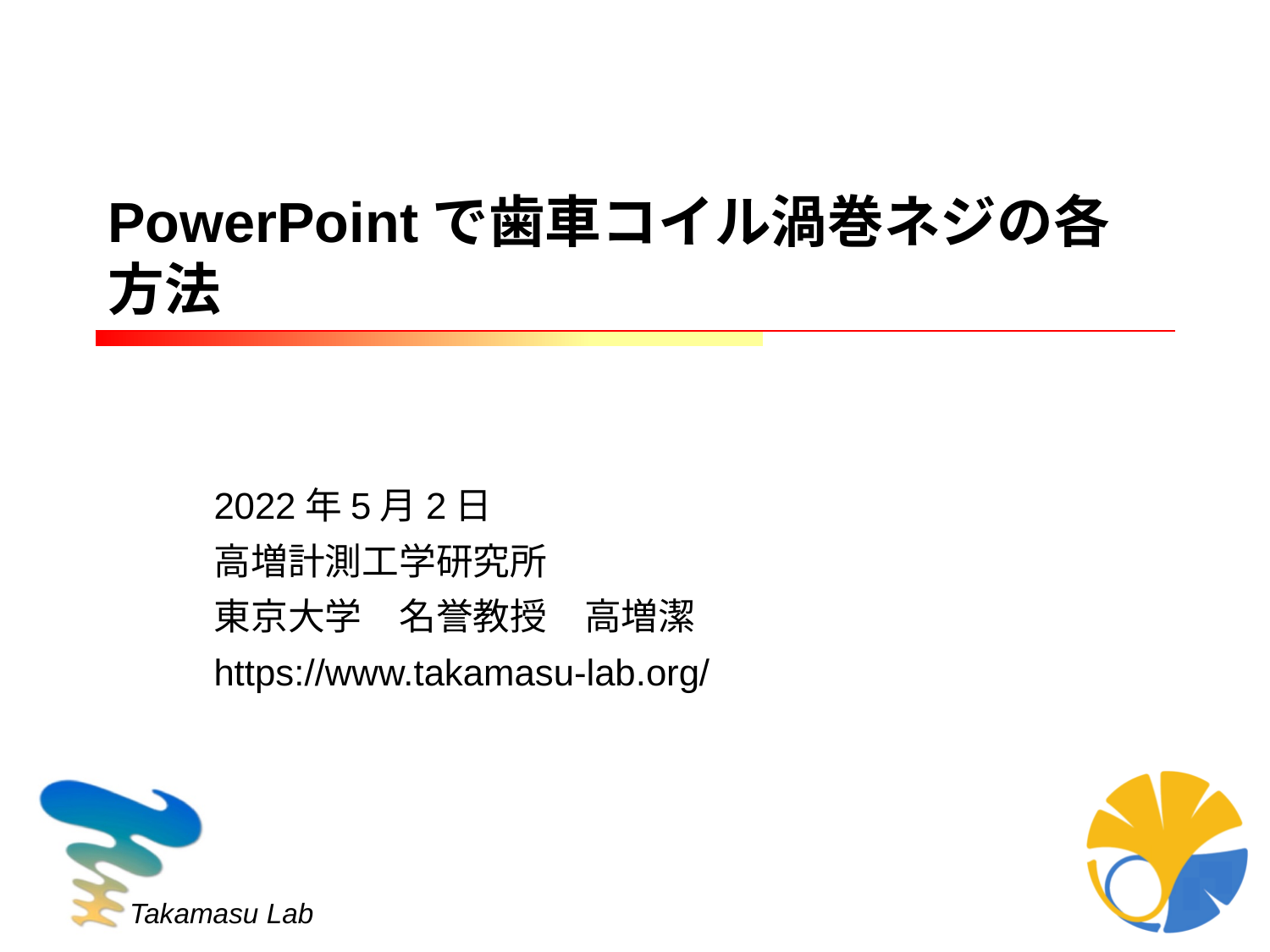

# PowerPointで歯車コイル渦巻ネジの各方法
2022年5月2日
高増計測工学研究所
東京大学　名誉教授　高増潔
https://www.takamasu-lab.org/